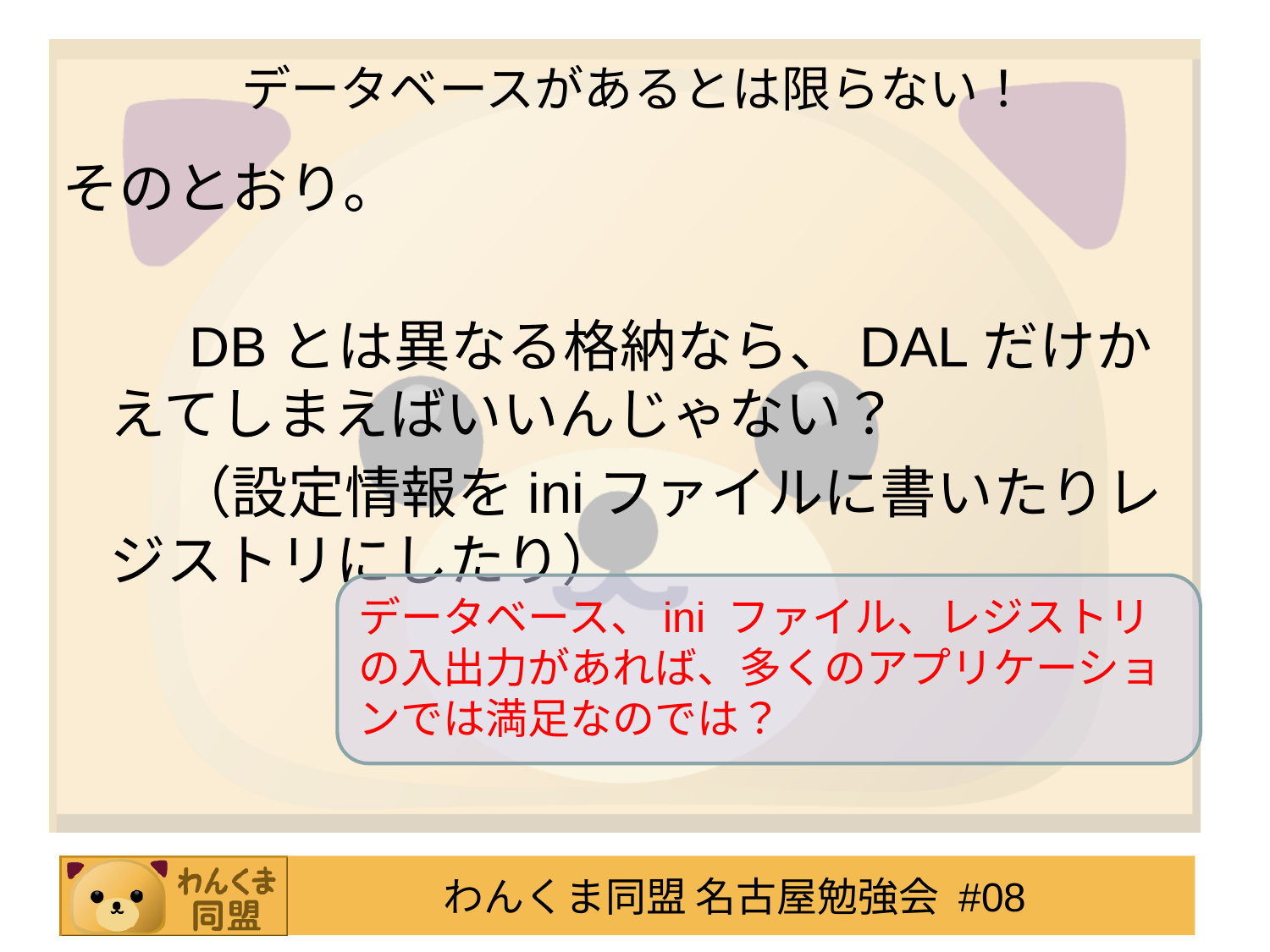

# データベースがあるとは限らない！
そのとおり。

　　DBとは異なる格納なら、DALだけかえてしまえばいいんじゃない？
　　（設定情報をiniファイルに書いたりレジストリにしたり）

データベース、ini ファイル、レジストリの入出力があれば、多くのアプリケーションでは満足なのでは？